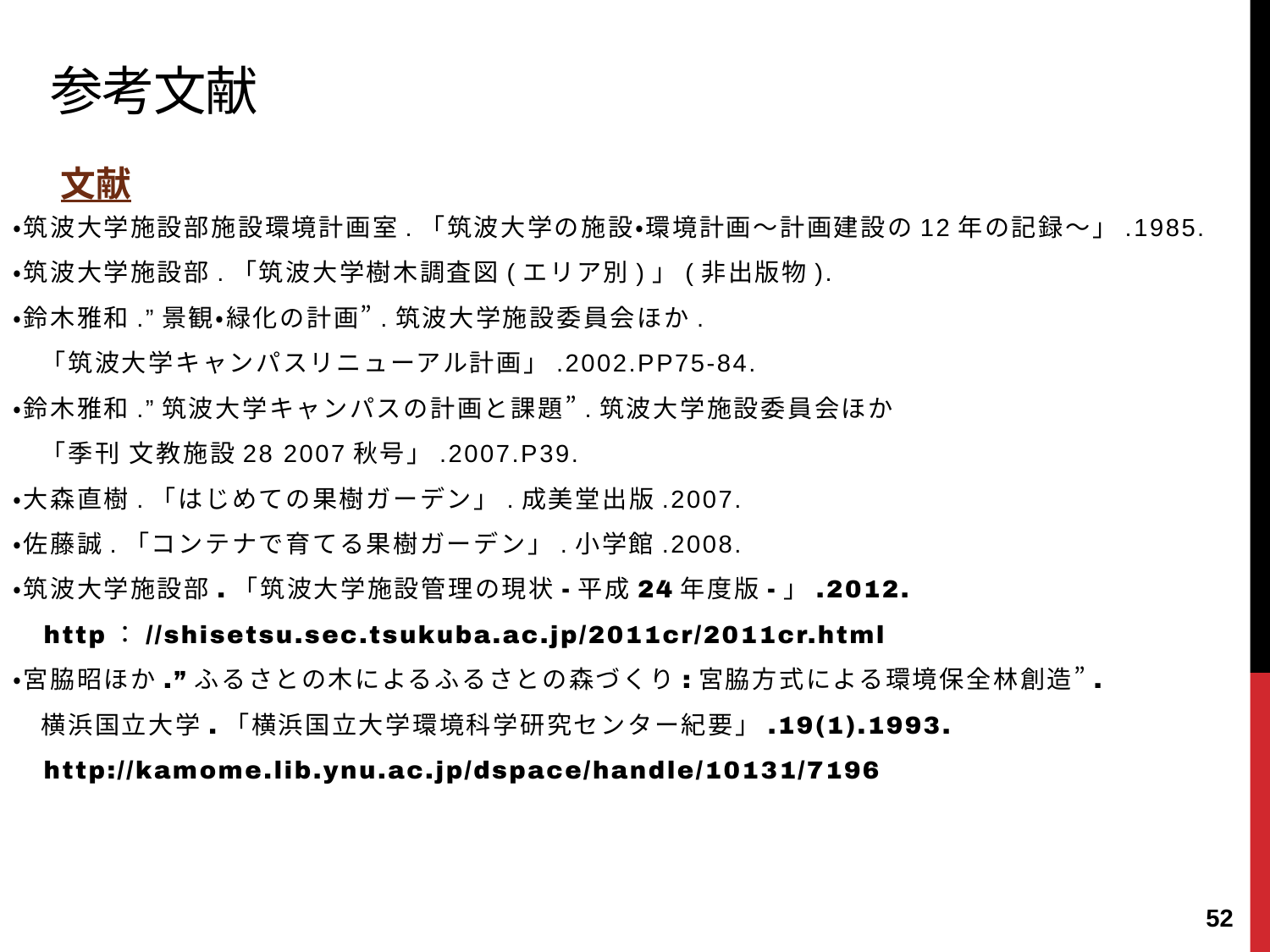

# 参考文献

文献
・筑波大学施設部施設環境計画室.「筑波大学の施設・環境計画～計画建設の12年の記録～」.1985.
・筑波大学施設部.「筑波大学樹木調査図(エリア別)」(非出版物).
・鈴木雅和.”景観・緑化の計画”.筑波大学施設委員会ほか.
   「筑波大学キャンパスリニューアル計画」.2002.pp75-84.
・鈴木雅和.”筑波大学キャンパスの計画と課題”.筑波大学施設委員会ほか
   「季刊 文教施設28 2007秋号」.2007.p39.
・大森直樹.「はじめての果樹ガーデン」.成美堂出版.2007.
・佐藤誠.「コンテナで育てる果樹ガーデン」.小学館.2008.
・筑波大学施設部.「筑波大学施設管理の現状-平成24年度版-」.2012.
   http：//shisetsu.sec.tsukuba.ac.jp/2011cr/2011cr.html
・宮脇昭ほか.”ふるさとの木によるふるさとの森づくり:宮脇方式による環境保全林創造”.
   横浜国立大学.「横浜国立大学環境科学研究センター紀要」.19(1).1993.
   http://kamome.lib.ynu.ac.jp/dspace/handle/10131/7196

52